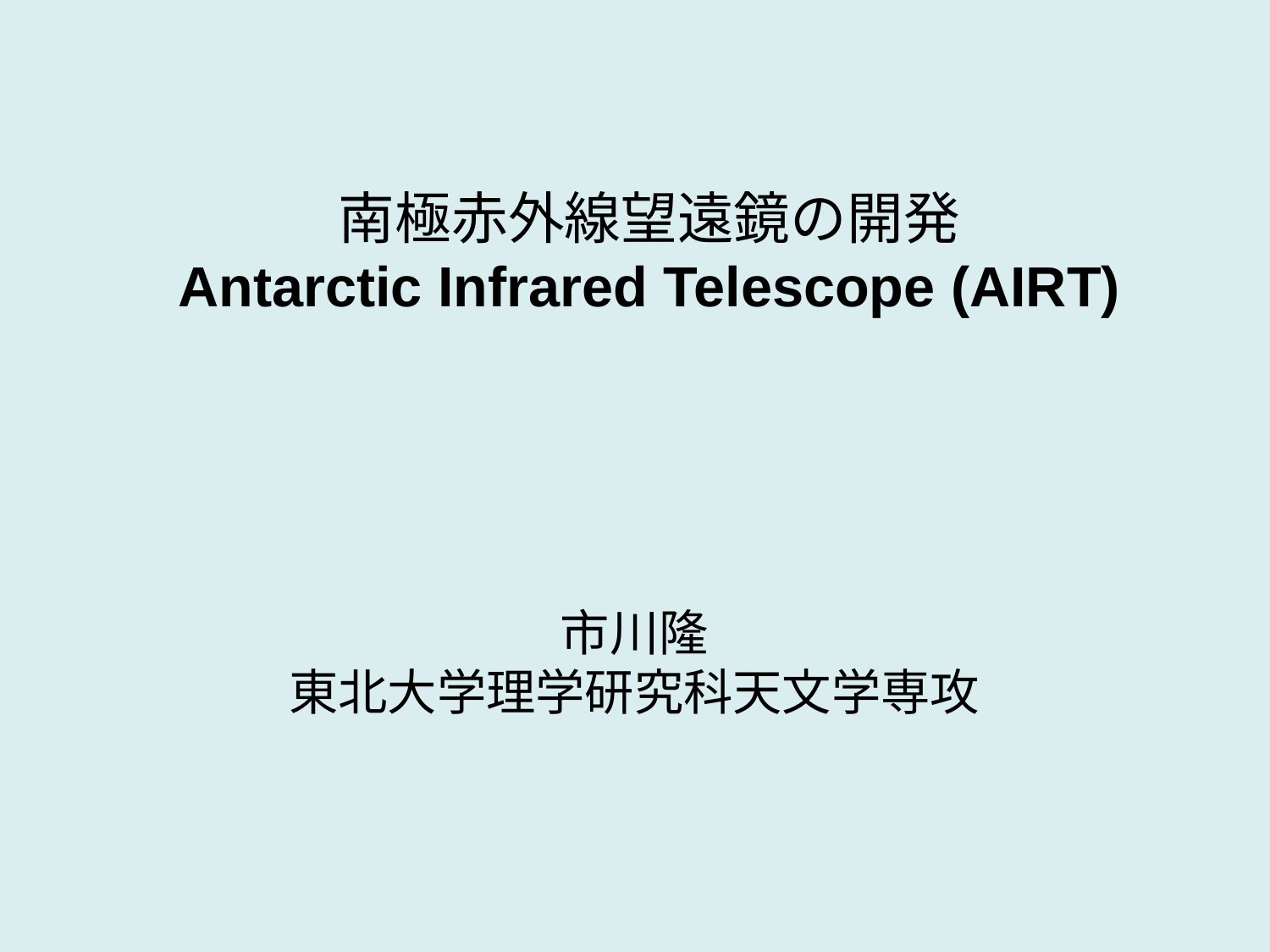

南極赤外線望遠鏡の開発
Antarctic Infrared Telescope (AIRT)
市川隆
東北大学理学研究科天文学専攻